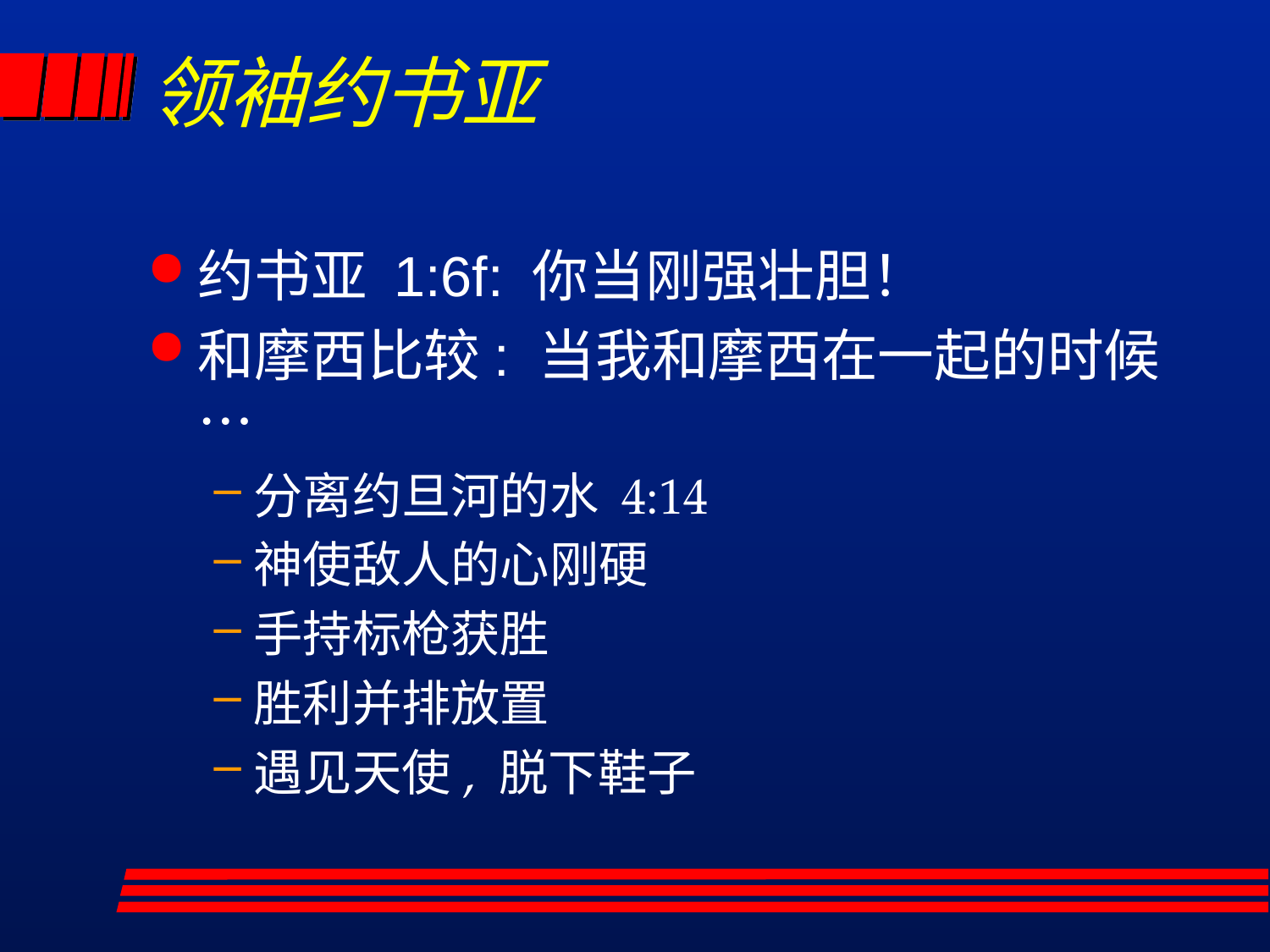

# 领袖约书亚
约书亚 1:6f: 你当刚强壮胆！
和摩西比较: 当我和摩西在一起的时候…
分离约旦河的水 4:14
神使敌人的心刚硬
手持标枪获胜
胜利并排放置
遇见天使, 脱下鞋子